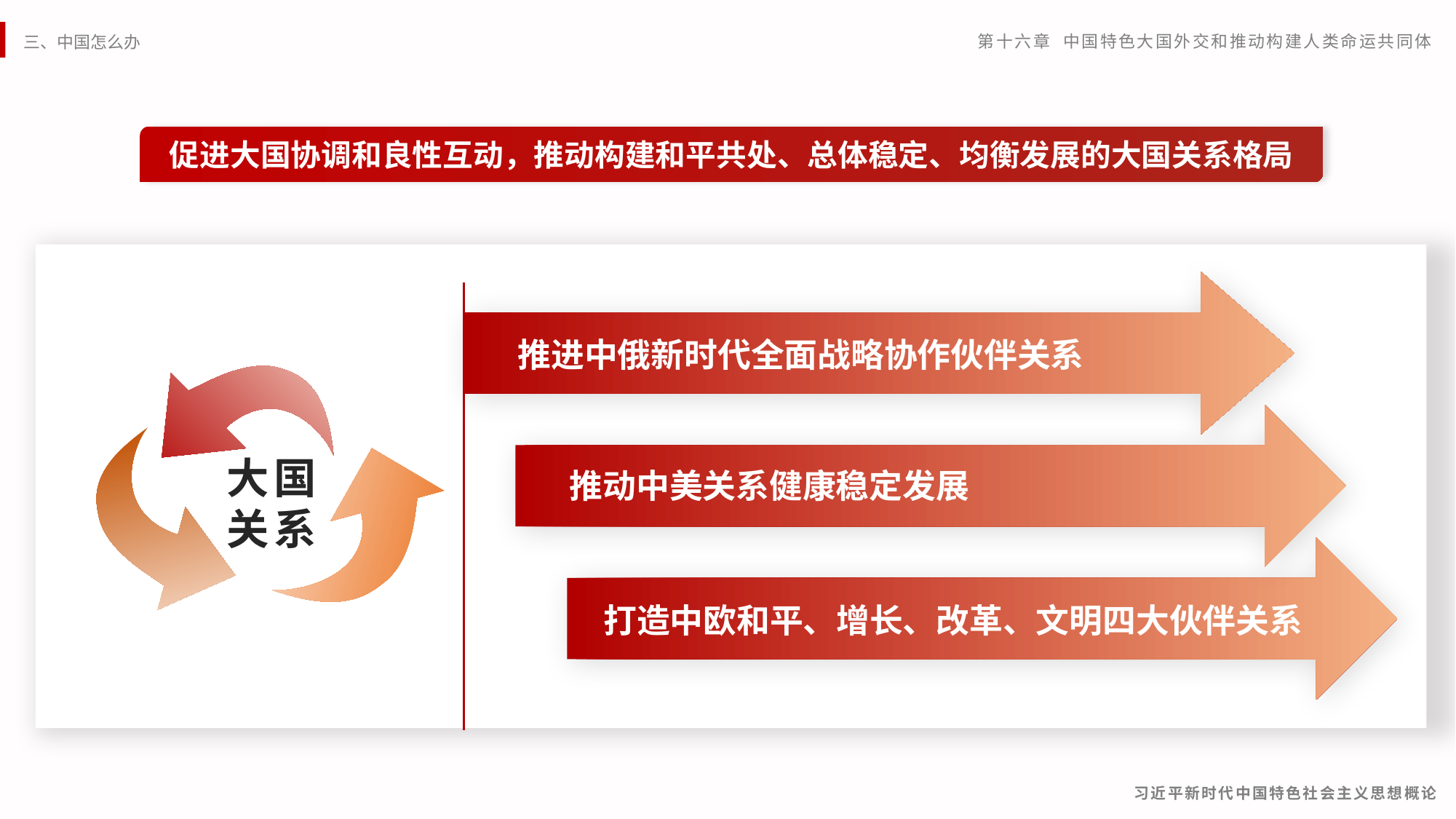

促进大国协调和良性互动，推动构建和平共处、总体稳定、均衡发展的大国关系格局

推进中俄新时代全面战略协作伙伴关系

推动中美关系健康稳定发展
大国
关系

打造中欧和平、增长、改革、文明四大伙伴关系